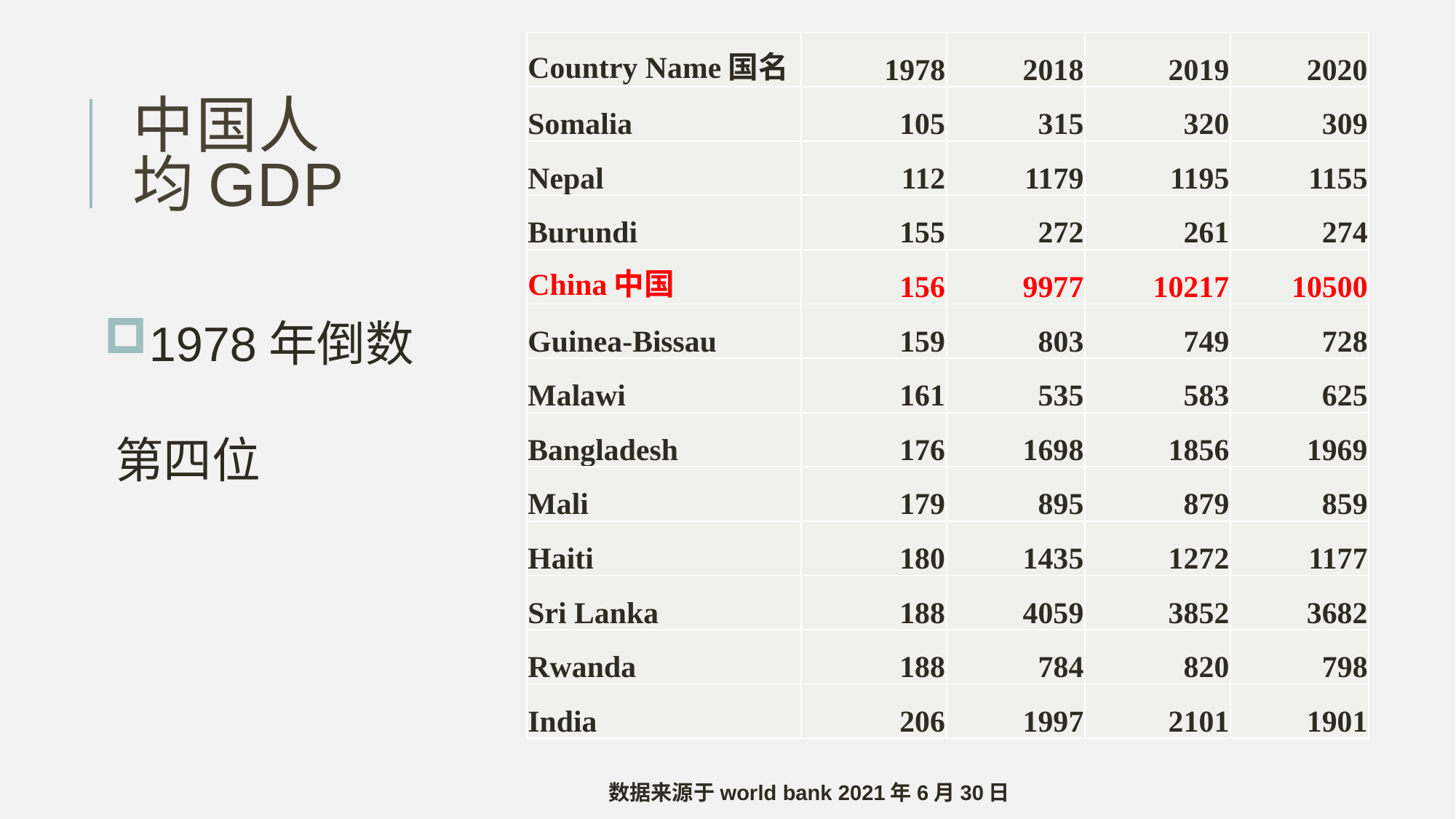

| Country Name国名 | 1978 | 2018 | 2019 | 2020 |
| --- | --- | --- | --- | --- |
| Somalia | 105 | 315 | 320 | 309 |
| Nepal | 112 | 1179 | 1195 | 1155 |
| Burundi | 155 | 272 | 261 | 274 |
| China中国 | 156 | 9977 | 10217 | 10500 |
| Guinea-Bissau | 159 | 803 | 749 | 728 |
| Malawi | 161 | 535 | 583 | 625 |
| Bangladesh | 176 | 1698 | 1856 | 1969 |
| Mali | 179 | 895 | 879 | 859 |
| Haiti | 180 | 1435 | 1272 | 1177 |
| Sri Lanka | 188 | 4059 | 3852 | 3682 |
| Rwanda | 188 | 784 | 820 | 798 |
| India | 206 | 1997 | 2101 | 1901 |
# 中国人均GDP
1978年倒数第四位
数据来源于world bank 2021年6月30日